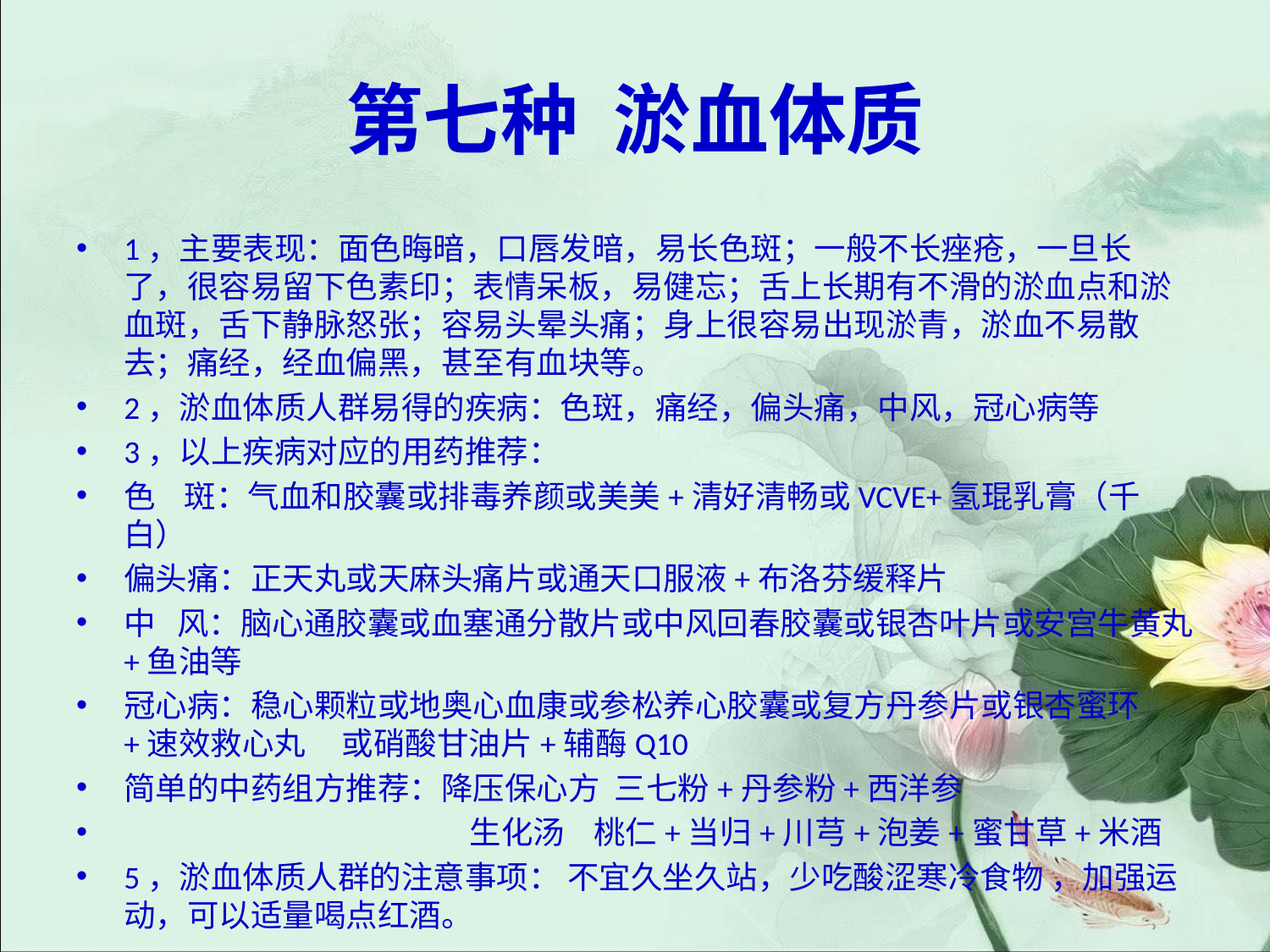

# 第七种  淤血体质
1，主要表现：面色晦暗，口唇发暗，易长色斑；一般不长痤疮，一旦长了，很容易留下色素印；表情呆板，易健忘；舌上长期有不滑的淤血点和淤血斑，舌下静脉怒张；容易头晕头痛；身上很容易出现淤青，淤血不易散去；痛经，经血偏黑，甚至有血块等。
2，淤血体质人群易得的疾病：色斑，痛经，偏头痛，中风，冠心病等
3，以上疾病对应的用药推荐：
色    斑：气血和胶囊或排毒养颜或美美+清好清畅或VCVE+氢琨乳膏（千白）
偏头痛：正天丸或天麻头痛片或通天口服液+布洛芬缓释片
中   风：脑心通胶囊或血塞通分散片或中风回春胶囊或银杏叶片或安宫牛黄丸+鱼油等
冠心病：稳心颗粒或地奥心血康或参松养心胶囊或复方丹参片或银杏蜜环+速效救心丸     或硝酸甘油片+辅酶Q10
简单的中药组方推荐：降压保心方  三七粉+丹参粉+西洋参
                                               生化汤    桃仁+当归+川芎+泡姜+蜜甘草+米酒
5，淤血体质人群的注意事项： 不宜久坐久站，少吃酸涩寒冷食物 ，加强运动，可以适量喝点红酒。